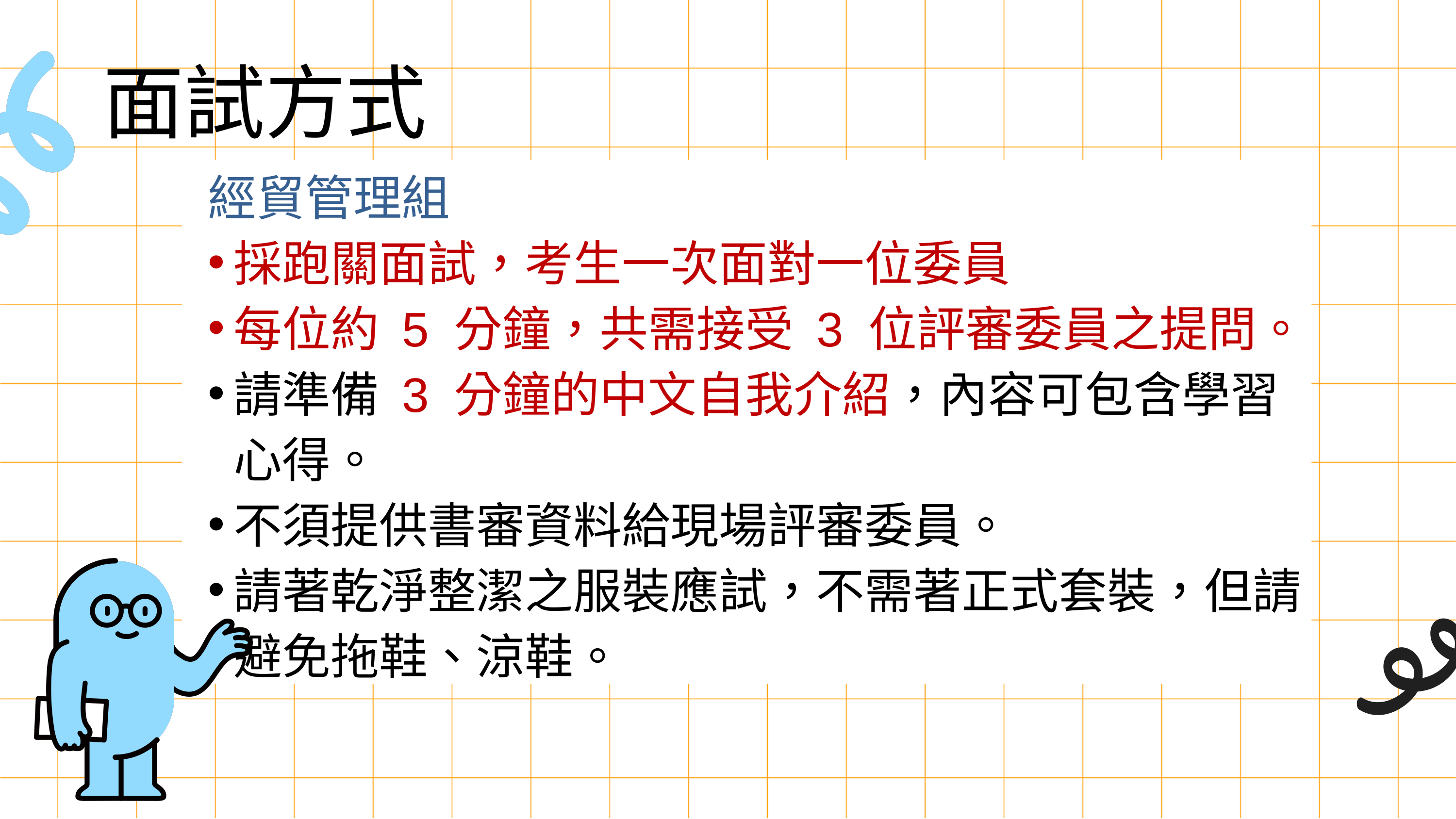

面試方式
經貿管理組
採跑關面試，考生一次面對一位委員
每位約 5 分鐘，共需接受 3 位評審委員之提問。
請準備 3 分鐘的中文自我介紹，內容可包含學習心得。
不須提供書審資料給現場評審委員。
請著乾淨整潔之服裝應試，不需著正式套裝，但請避免拖鞋、涼鞋。